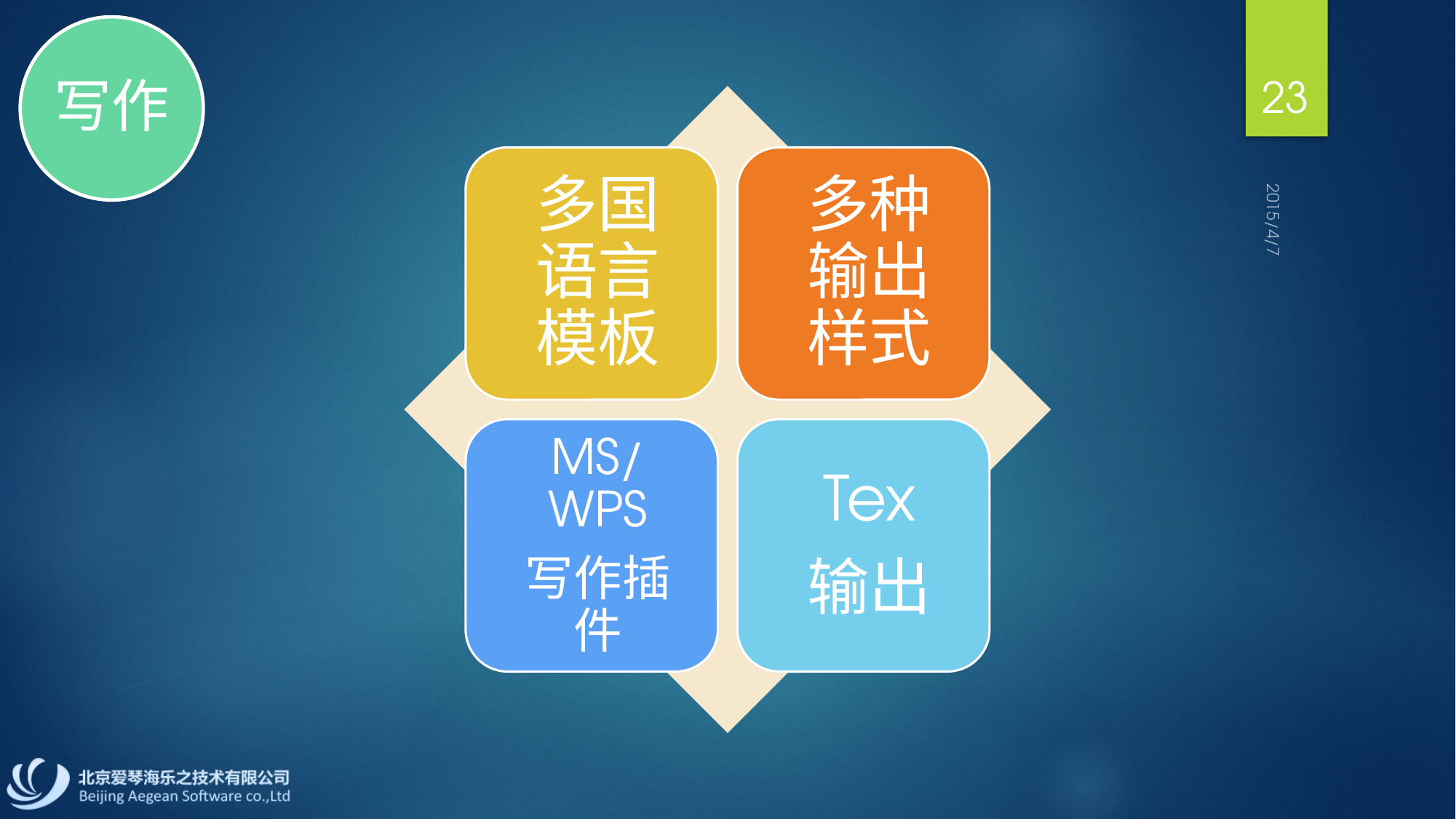

写作
23
多国语言模板
多种输出样式
MS/WPS
写作插件
Tex
输出
2015/4/7